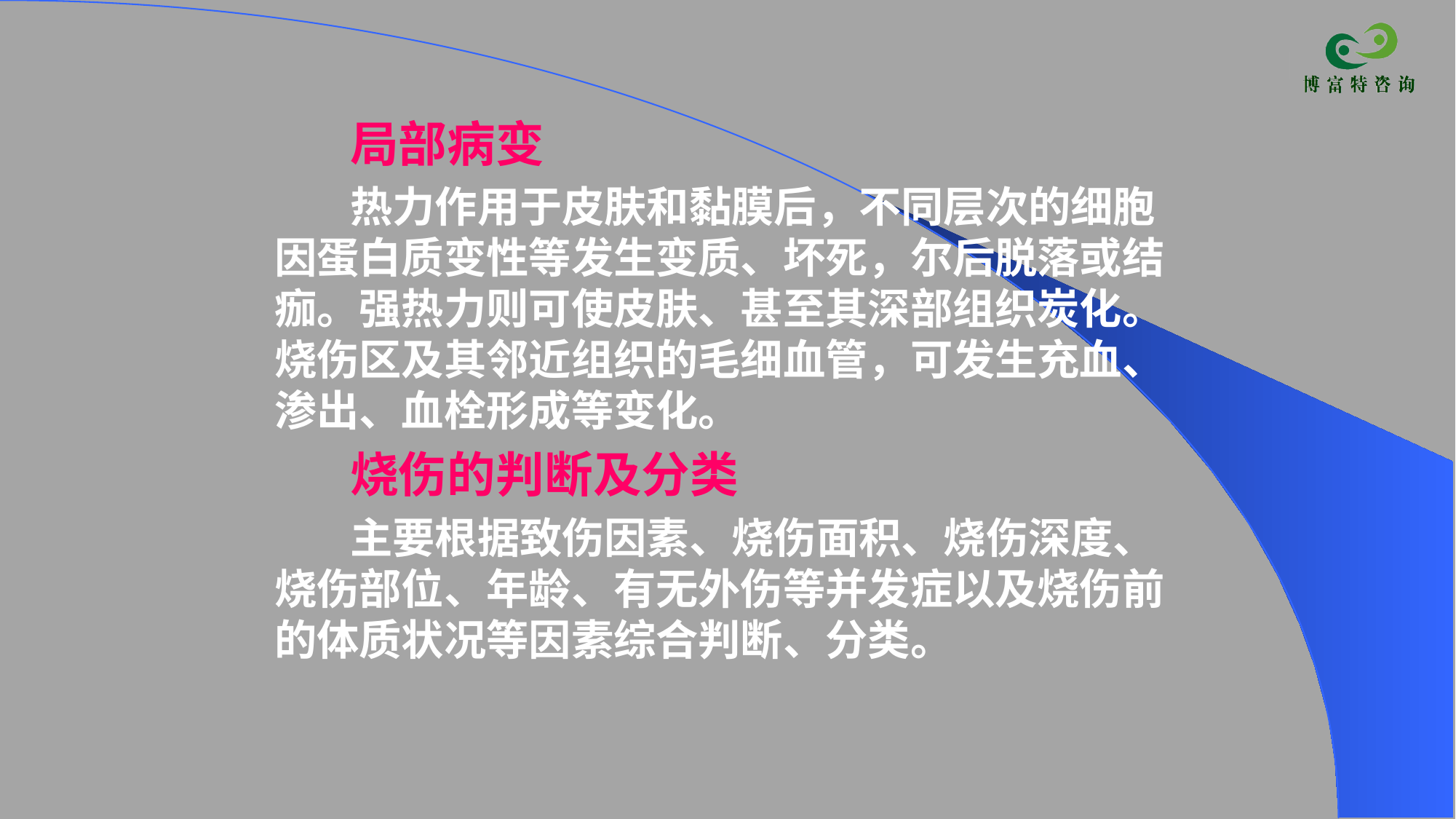

局部病变
热力作用于皮肤和黏膜后，不同层次的细胞因蛋白质变性等发生变质、坏死，尔后脱落或结痂。强热力则可使皮肤、甚至其深部组织炭化。烧伤区及其邻近组织的毛细血管，可发生充血、渗出、血栓形成等变化。
烧伤的判断及分类
主要根据致伤因素、烧伤面积、烧伤深度、烧伤部位、年龄、有无外伤等并发症以及烧伤前的体质状况等因素综合判断、分类。